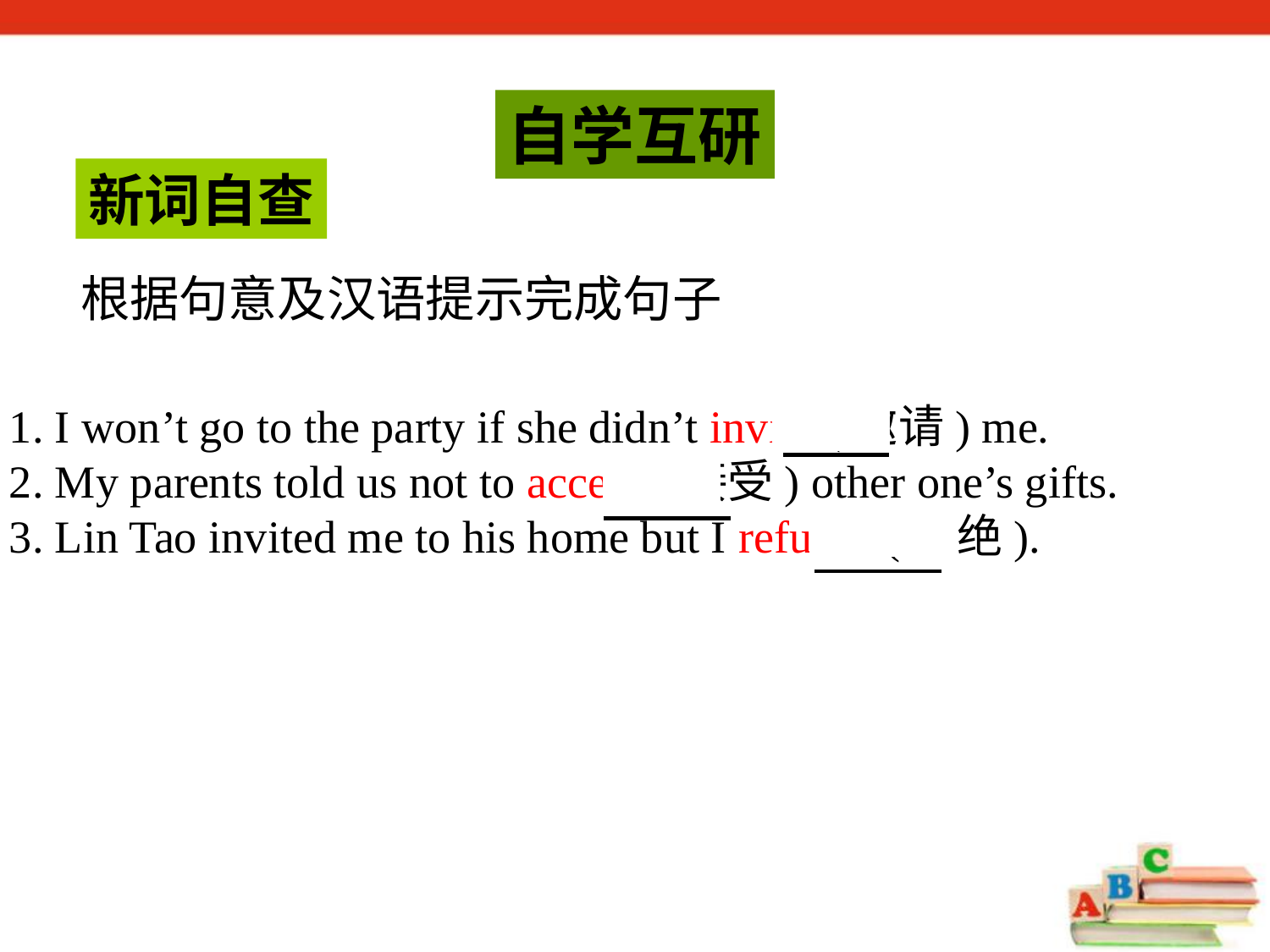

自学互研
新词自查
根据句意及汉语提示完成句子

1. I won’t go to the party if she didn’t invite (邀请) me.
2. My parents told us not to accept (接受) other one’s gifts.
3. Lin Tao invited me to his home but I refused (拒绝).